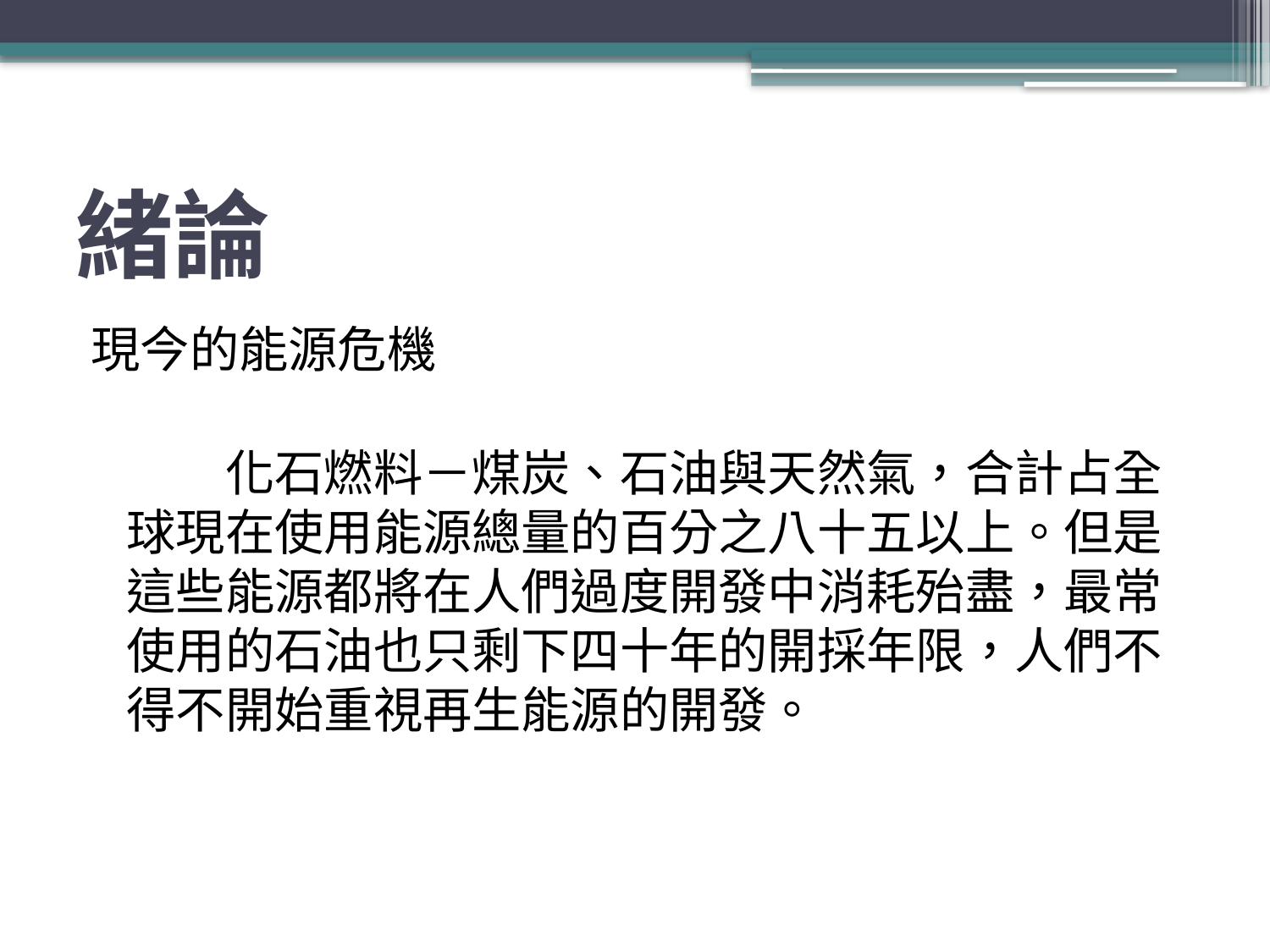

# 緒論
現今的能源危機
　　化石燃料－煤炭、石油與天然氣，合計占全球現在使用能源總量的百分之八十五以上。但是這些能源都將在人們過度開發中消耗殆盡，最常使用的石油也只剩下四十年的開採年限，人們不得不開始重視再生能源的開發。